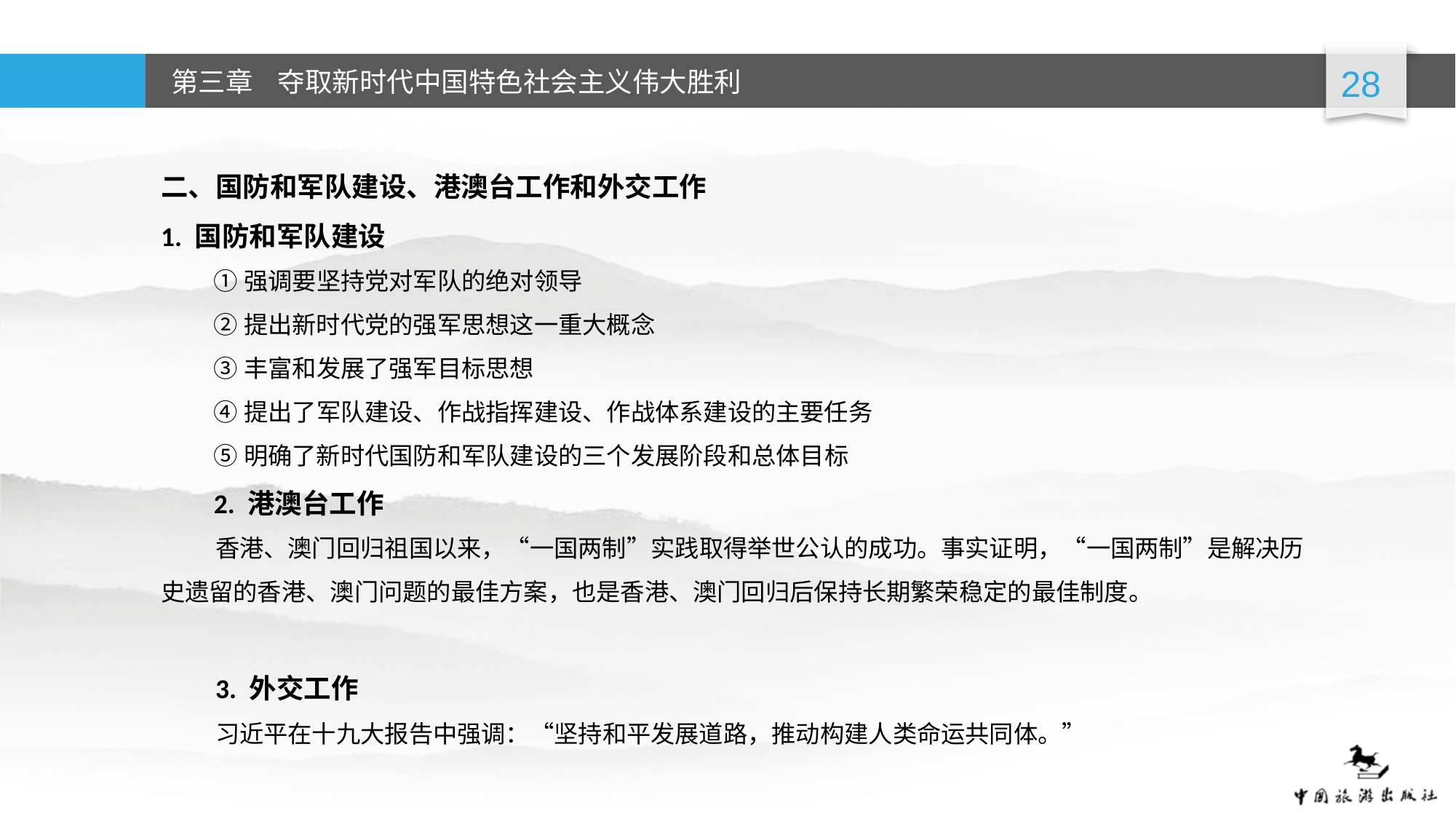

二、国防和军队建设、港澳台工作和外交工作
1. 国防和军队建设
①强调要坚持党对军队的绝对领导
②提出新时代党的强军思想这一重大概念
③丰富和发展了强军目标思想
④提出了军队建设、作战指挥建设、作战体系建设的主要任务
⑤明确了新时代国防和军队建设的三个发展阶段和总体目标
2. 港澳台工作
香港、澳门回归祖国以来，“一国两制”实践取得举世公认的成功。事实证明，“一国两制”是解决历史遗留的香港、澳门问题的最佳方案，也是香港、澳门回归后保持长期繁荣稳定的最佳制度。

3. 外交工作
习近平在十九大报告中强调：“坚持和平发展道路，推动构建人类命运共同体。”